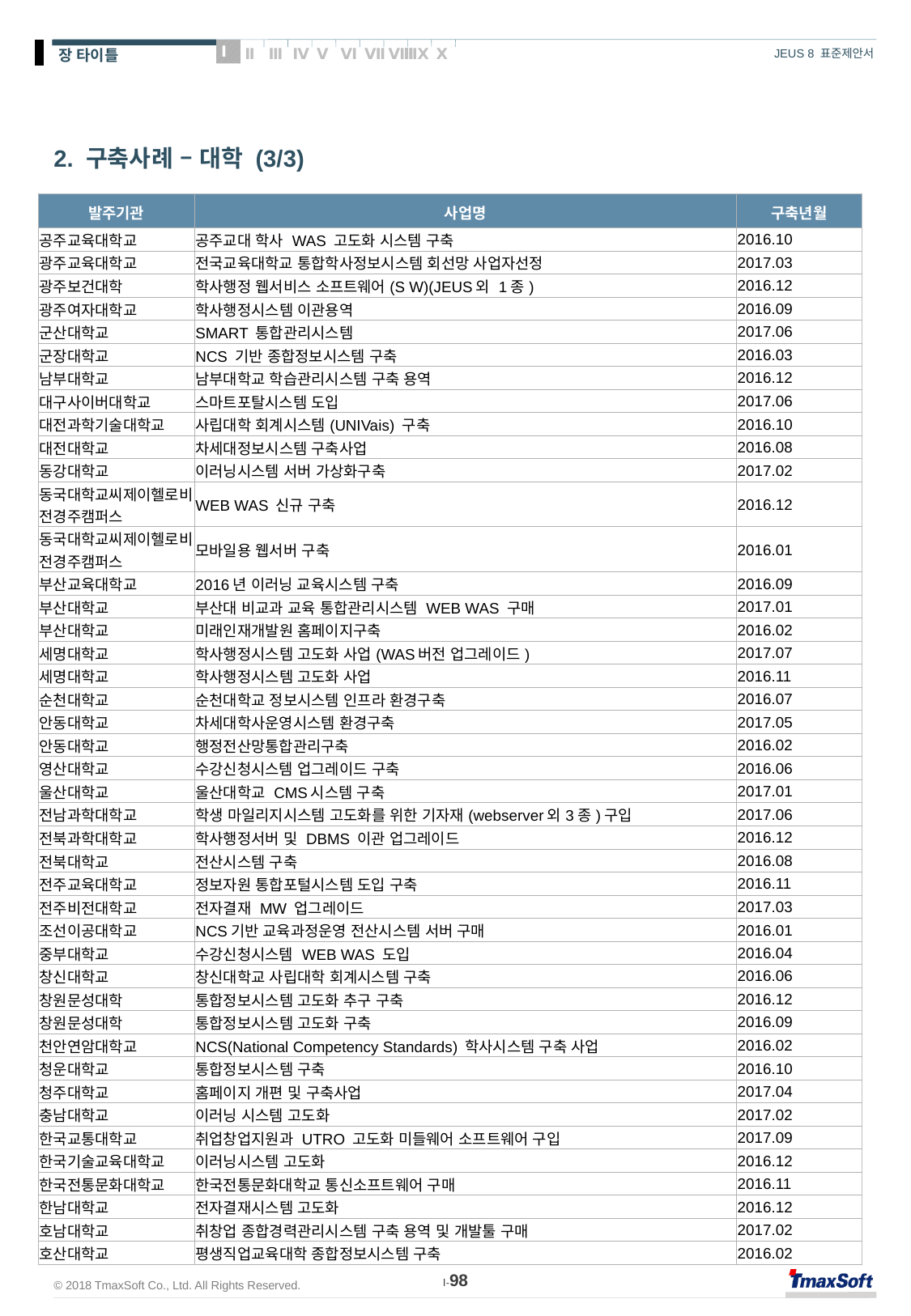

# 2. 구축사례 – 대학 (3/3)
| 발주기관 | 사업명 | 구축년월 |
| --- | --- | --- |
| 공주교육대학교 | 공주교대 학사 WAS 고도화 시스템 구축 | 2016.10 |
| 광주교육대학교 | 전국교육대학교 통합학사정보시스템 회선망 사업자선정 | 2017.03 |
| 광주보건대학 | 학사행정 웹서비스 소프트웨어(S W)(JEUS외 1종) | 2016.12 |
| 광주여자대학교 | 학사행정시스템 이관용역 | 2016.09 |
| 군산대학교 | SMART 통합관리시스템 | 2017.06 |
| 군장대학교 | NCS 기반 종합정보시스템 구축 | 2016.03 |
| 남부대학교 | 남부대학교 학습관리시스템 구축 용역 | 2016.12 |
| 대구사이버대학교 | 스마트포탈시스템 도입 | 2017.06 |
| 대전과학기술대학교 | 사립대학 회계시스템(UNIVais) 구축 | 2016.10 |
| 대전대학교 | 차세대정보시스템 구축사업 | 2016.08 |
| 동강대학교 | 이러닝시스템 서버 가상화구축 | 2017.02 |
| 동국대학교씨제이헬로비전경주캠퍼스 | WEB WAS 신규 구축 | 2016.12 |
| 동국대학교씨제이헬로비전경주캠퍼스 | 모바일용 웹서버 구축 | 2016.01 |
| 부산교육대학교 | 2016년 이러닝 교육시스템 구축 | 2016.09 |
| 부산대학교 | 부산대 비교과 교육 통합관리시스템 WEB WAS 구매 | 2017.01 |
| 부산대학교 | 미래인재개발원 홈페이지구축 | 2016.02 |
| 세명대학교 | 학사행정시스템 고도화 사업(WAS버전 업그레이드) | 2017.07 |
| 세명대학교 | 학사행정시스템 고도화 사업 | 2016.11 |
| 순천대학교 | 순천대학교 정보시스템 인프라 환경구축 | 2016.07 |
| 안동대학교 | 차세대학사운영시스템 환경구축 | 2017.05 |
| 안동대학교 | 행정전산망통합관리구축 | 2016.02 |
| 영산대학교 | 수강신청시스템 업그레이드 구축 | 2016.06 |
| 울산대학교 | 울산대학교 CMS시스템 구축 | 2017.01 |
| 전남과학대학교 | 학생 마일리지시스템 고도화를 위한 기자재(webserver외3종)구입 | 2017.06 |
| 전북과학대학교 | 학사행정서버 및 DBMS 이관 업그레이드 | 2016.12 |
| 전북대학교 | 전산시스템 구축 | 2016.08 |
| 전주교육대학교 | 정보자원 통합포털시스템 도입 구축 | 2016.11 |
| 전주비전대학교 | 전자결재 MW 업그레이드 | 2017.03 |
| 조선이공대학교 | NCS기반 교육과정운영 전산시스템 서버 구매 | 2016.01 |
| 중부대학교 | 수강신청시스템 WEB WAS 도입 | 2016.04 |
| 창신대학교 | 창신대학교 사립대학 회계시스템 구축 | 2016.06 |
| 창원문성대학 | 통합정보시스템 고도화 추구 구축 | 2016.12 |
| 창원문성대학 | 통합정보시스템 고도화 구축 | 2016.09 |
| 천안연암대학교 | NCS(National Competency Standards) 학사시스템 구축 사업 | 2016.02 |
| 청운대학교 | 통합정보시스템 구축 | 2016.10 |
| 청주대학교 | 홈페이지 개편 및 구축사업 | 2017.04 |
| 충남대학교 | 이러닝 시스템 고도화 | 2017.02 |
| 한국교통대학교 | 취업창업지원과 UTRO 고도화 미들웨어 소프트웨어 구입 | 2017.09 |
| 한국기술교육대학교 | 이러닝시스템 고도화 | 2016.12 |
| 한국전통문화대학교 | 한국전통문화대학교 통신소프트웨어 구매 | 2016.11 |
| 한남대학교 | 전자결재시스템 고도화 | 2016.12 |
| 호남대학교 | 취창업 종합경력관리시스템 구축 용역 및 개발툴 구매 | 2017.02 |
| 호산대학교 | 평생직업교육대학 종합정보시스템 구축 | 2016.02 |